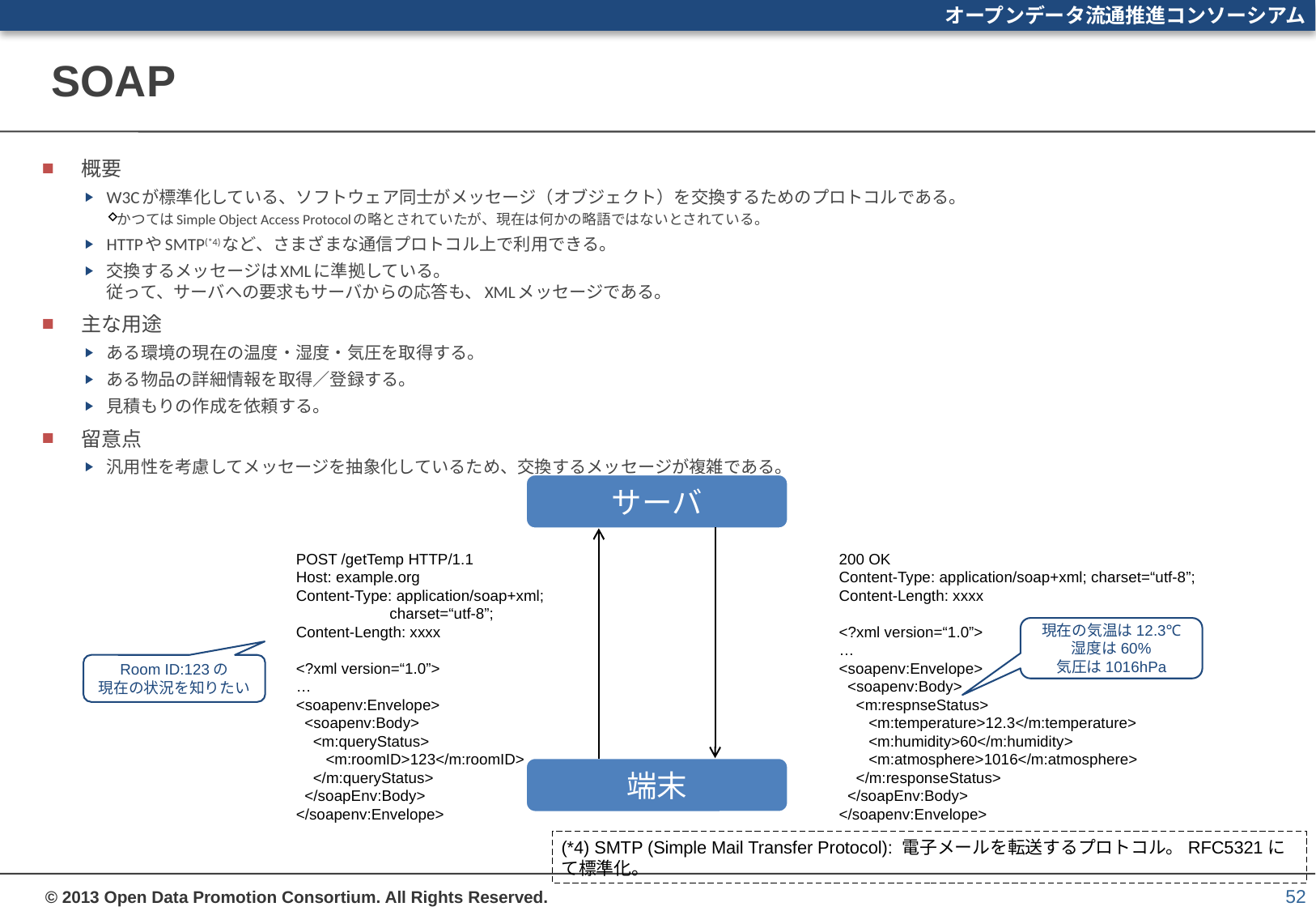

# SOAP
概要
W3Cが標準化している、ソフトウェア同士がメッセージ（オブジェクト）を交換するためのプロトコルである。
かつてはSimple Object Access Protocolの略とされていたが、現在は何かの略語ではないとされている。
HTTPやSMTP(*4)など、さまざまな通信プロトコル上で利用できる。
交換するメッセージはXMLに準拠している。
従って、サーバへの要求もサーバからの応答も、XMLメッセージである。
主な用途
ある環境の現在の温度・湿度・気圧を取得する。
ある物品の詳細情報を取得／登録する。
見積もりの作成を依頼する。
留意点
汎用性を考慮してメッセージを抽象化しているため、交換するメッセージが複雑である。

サーバ
POST /getTemp HTTP/1.1
Host: example.org
Content-Type: application/soap+xml;
                      charset=“utf-8”;
Content-Length: xxxx

<?xml version=“1.0”>
…
<soapenv:Envelope>
  <soapenv:Body>
    <m:queryStatus>
       <m:roomID>123</m:roomID>
    </m:queryStatus>
  </soapEnv:Body>
</soapenv:Envelope>
200 OK
Content-Type: application/soap+xml; charset=“utf-8”;
Content-Length: xxxx

<?xml version=“1.0”>
…
<soapenv:Envelope>
  <soapenv:Body>
    <m:respnseStatus>
       <m:temperature>12.3</m:temperature>
       <m:humidity>60</m:humidity>
       <m:atmosphere>1016</m:atmosphere>
    </m:responseStatus>
  </soapEnv:Body>
</soapenv:Envelope>
現在の気温は12.3℃
湿度は60%
気圧は1016hPa
Room ID:123の
現在の状況を知りたい
端末
(*4) SMTP (Simple Mail Transfer Protocol): 電子メールを転送するプロトコル。RFC5321にて標準化。
52